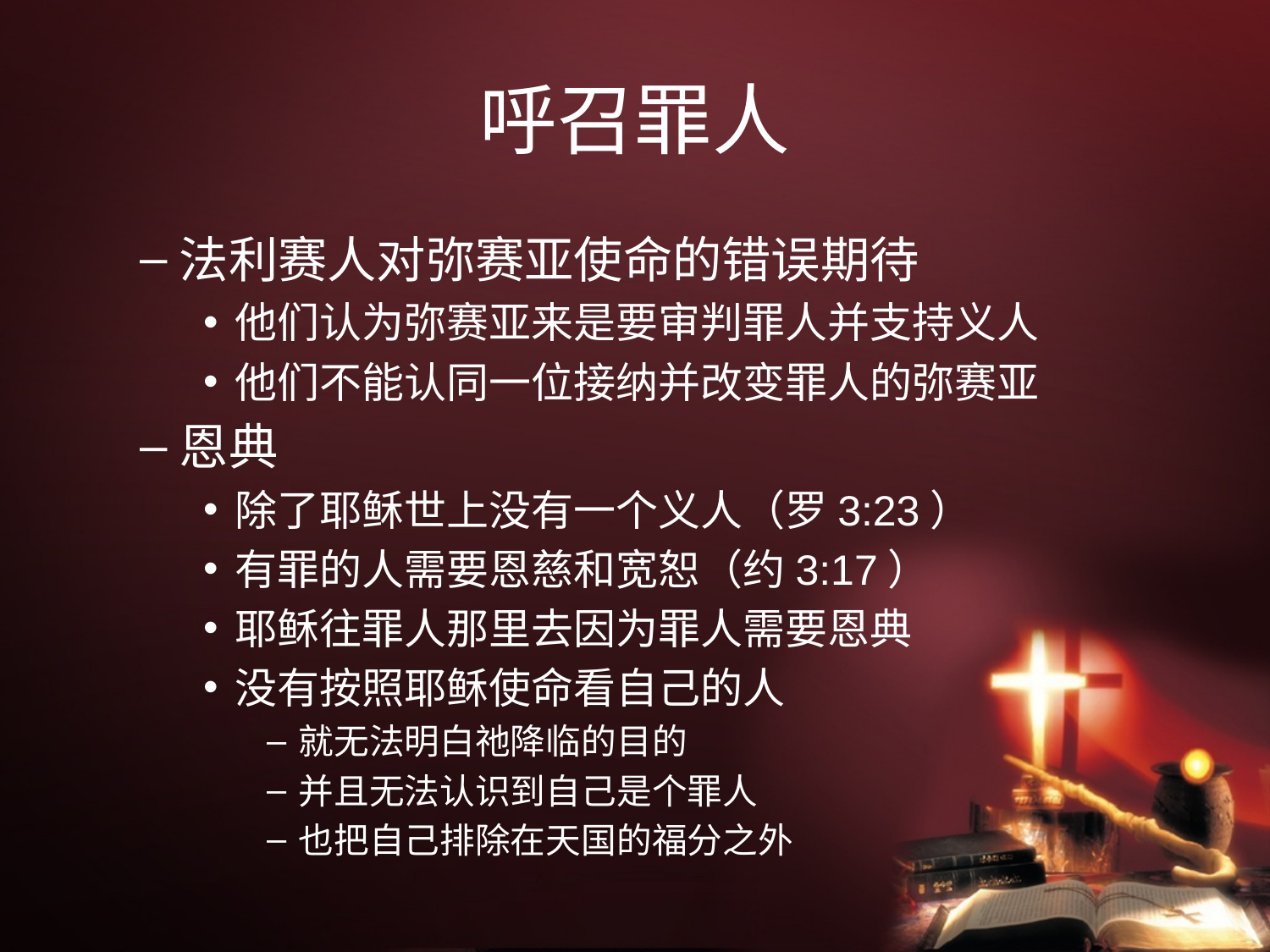

# 呼召罪人
法利赛人对弥赛亚使命的错误期待
他们认为弥赛亚来是要审判罪人并支持义人
他们不能认同一位接纳并改变罪人的弥赛亚
恩典
除了耶稣世上没有一个义人（罗3:23）
有罪的人需要恩慈和宽恕（约3:17）
耶稣往罪人那里去因为罪人需要恩典
没有按照耶稣使命看自己的人
就无法明白祂降临的目的
并且无法认识到自己是个罪人
也把自己排除在天国的福分之外